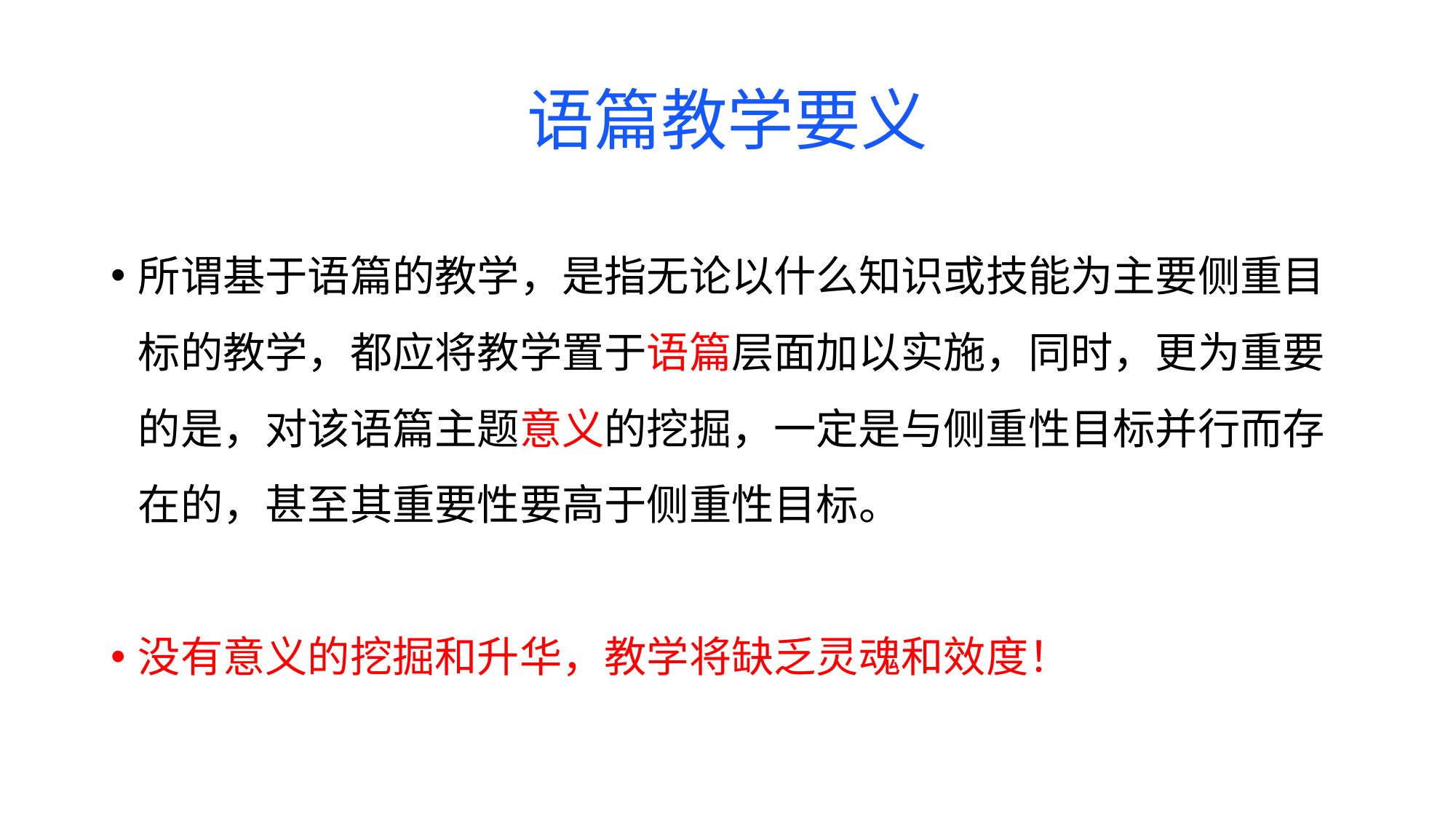

# 语篇教学要义
所谓基于语篇的教学，是指无论以什么知识或技能为主要侧重目标的教学，都应将教学置于语篇层面加以实施，同时，更为重要的是，对该语篇主题意义的挖掘，一定是与侧重性目标并行而存在的，甚至其重要性要高于侧重性目标。

没有意义的挖掘和升华，教学将缺乏灵魂和效度！